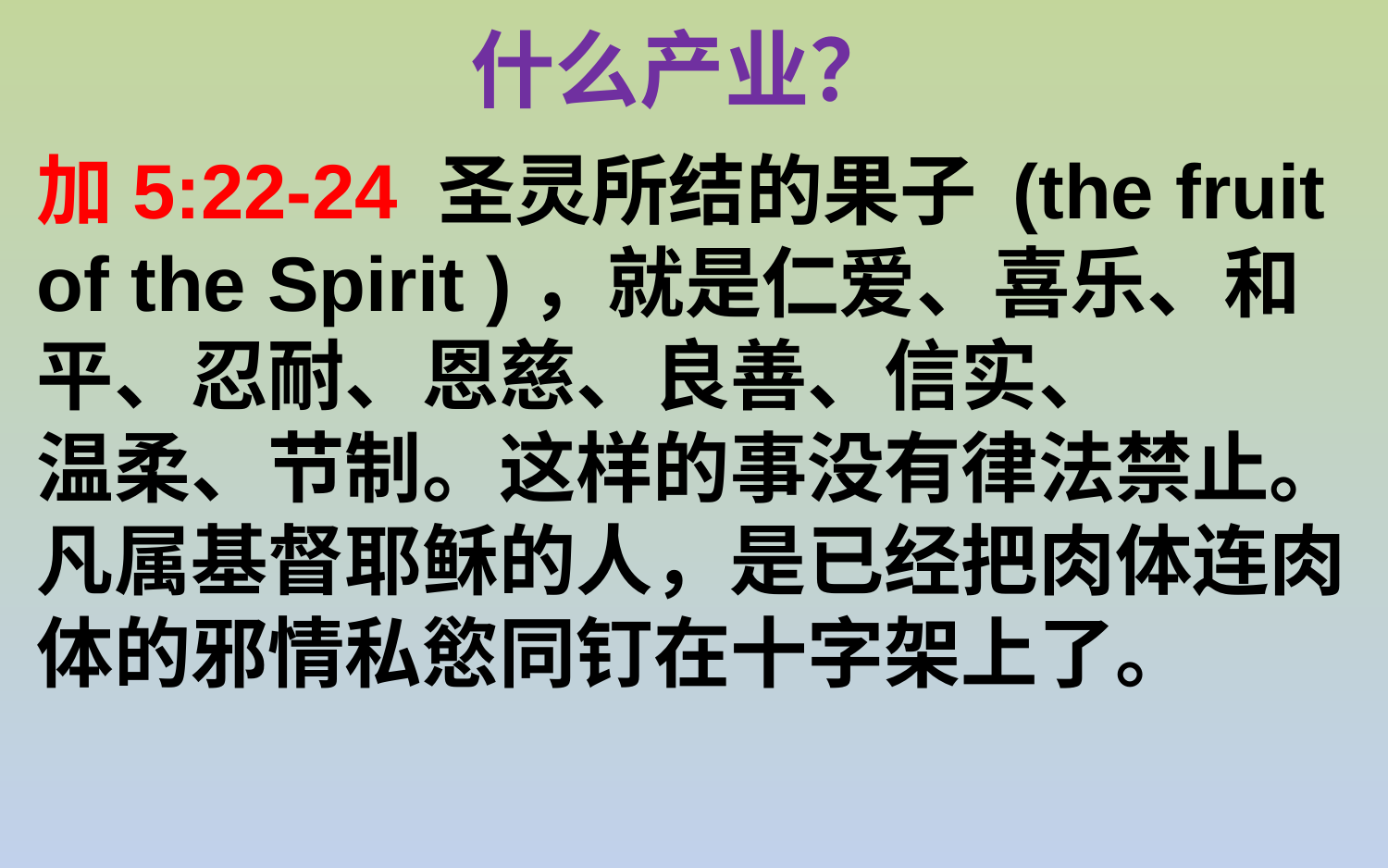

什么产业？
加5:22-24 圣灵所结的果子 (the fruit of the Spirit )，就是仁爱、喜乐、和平、忍耐、恩慈、良善、信实、
温柔、节制。这样的事没有律法禁止。凡属基督耶稣的人，是已经把肉体连肉体的邪情私慾同钉在十字架上了。